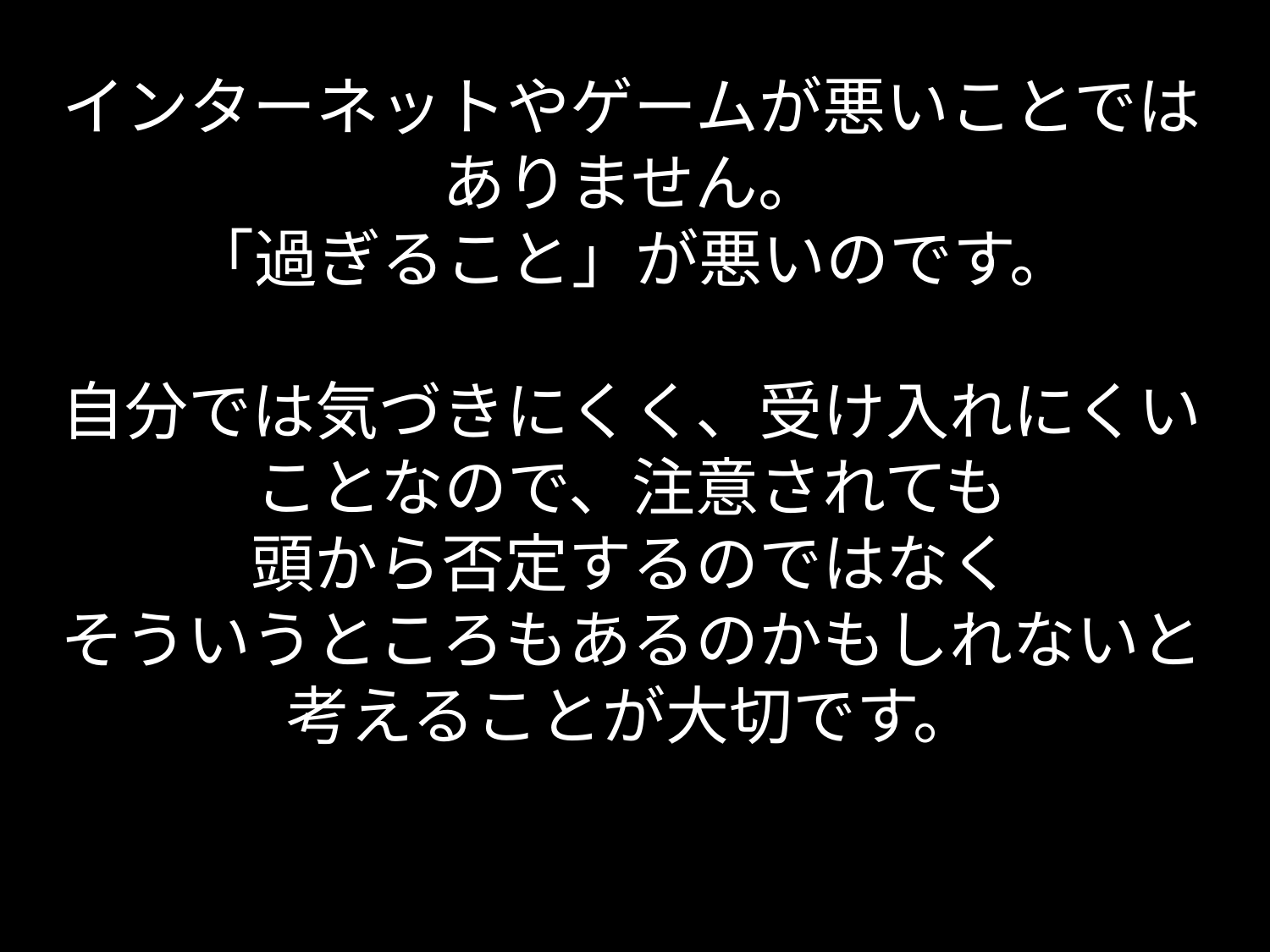

インターネットやゲームが悪いことでは
ありません。
「過ぎること」が悪いのです。

自分では気づきにくく、受け入れにくい
ことなので、注意されても
頭から否定するのではなく
そういうところもあるのかもしれないと
考えることが大切です。